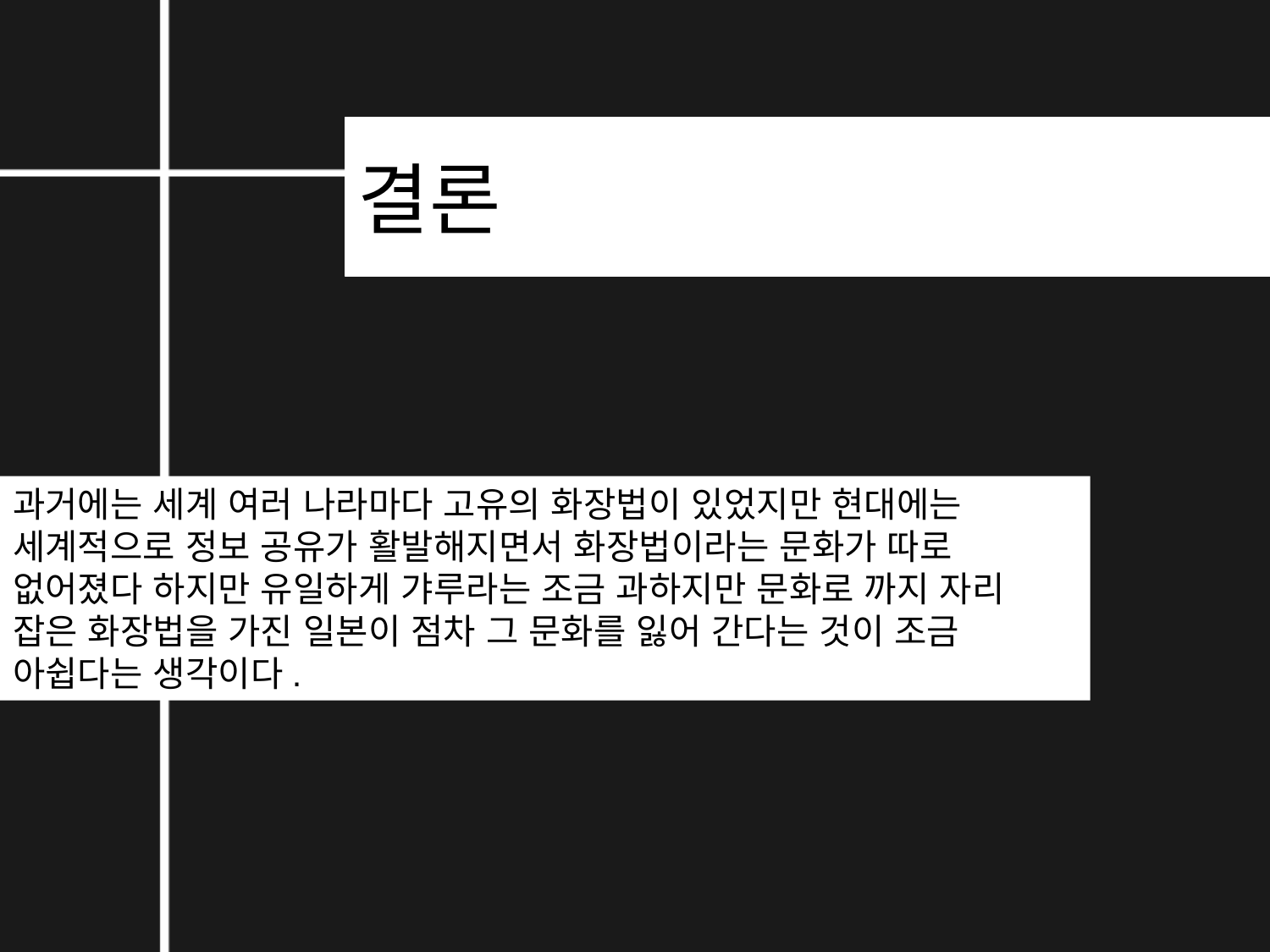

# 결론
과거에는 세계 여러 나라마다 고유의 화장법이 있었지만 현대에는 세계적으로 정보 공유가 활발해지면서 화장법이라는 문화가 따로 없어졌다 하지만 유일하게 갸루라는 조금 과하지만 문화로 까지 자리 잡은 화장법을 가진 일본이 점차 그 문화를 잃어 간다는 것이 조금 아쉽다는 생각이다.